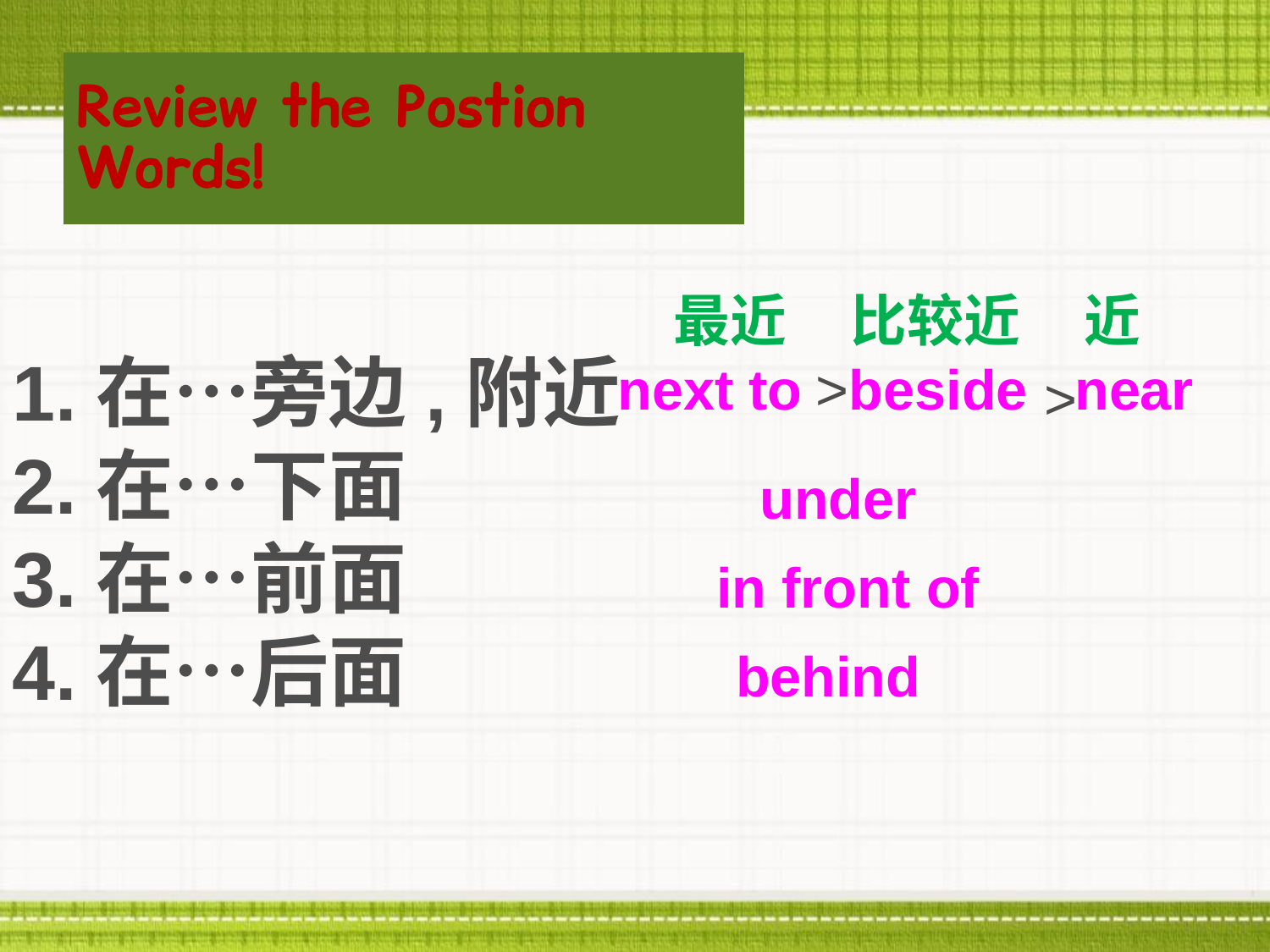

# Review the Postion Words!
 最近     比较近     近
1.在…旁边,附近
2.在…下面
3.在…前面
4.在…后面
next to   beside   near
>
>
under
in front of
behind